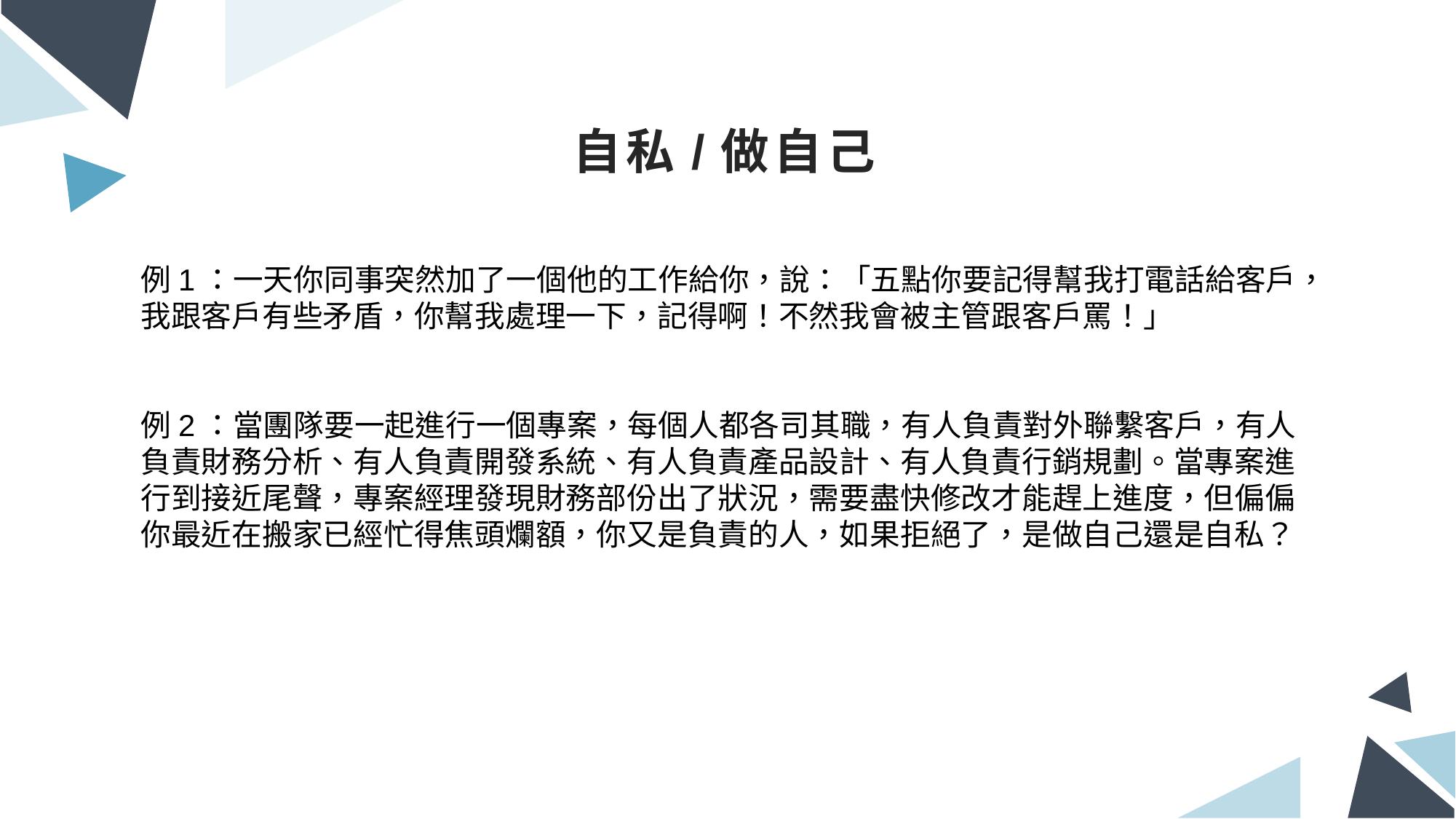

自私/做自己
例1：一天你同事突然加了一個他的工作給你，說：「五點你要記得幫我打電話給客戶，我跟客戶有些矛盾，你幫我處理一下，記得啊！不然我會被主管跟客戶罵！」

例2：當團隊要一起進行一個專案，每個人都各司其職，有人負責對外聯繫客戶，有人負責財務分析、有人負責開發系統、有人負責產品設計、有人負責行銷規劃。當專案進行到接近尾聲，專案經理發現財務部份出了狀況，需要盡快修改才能趕上進度，但偏偏你最近在搬家已經忙得焦頭爛額，你又是負責的人，如果拒絕了，是做自己還是自私？